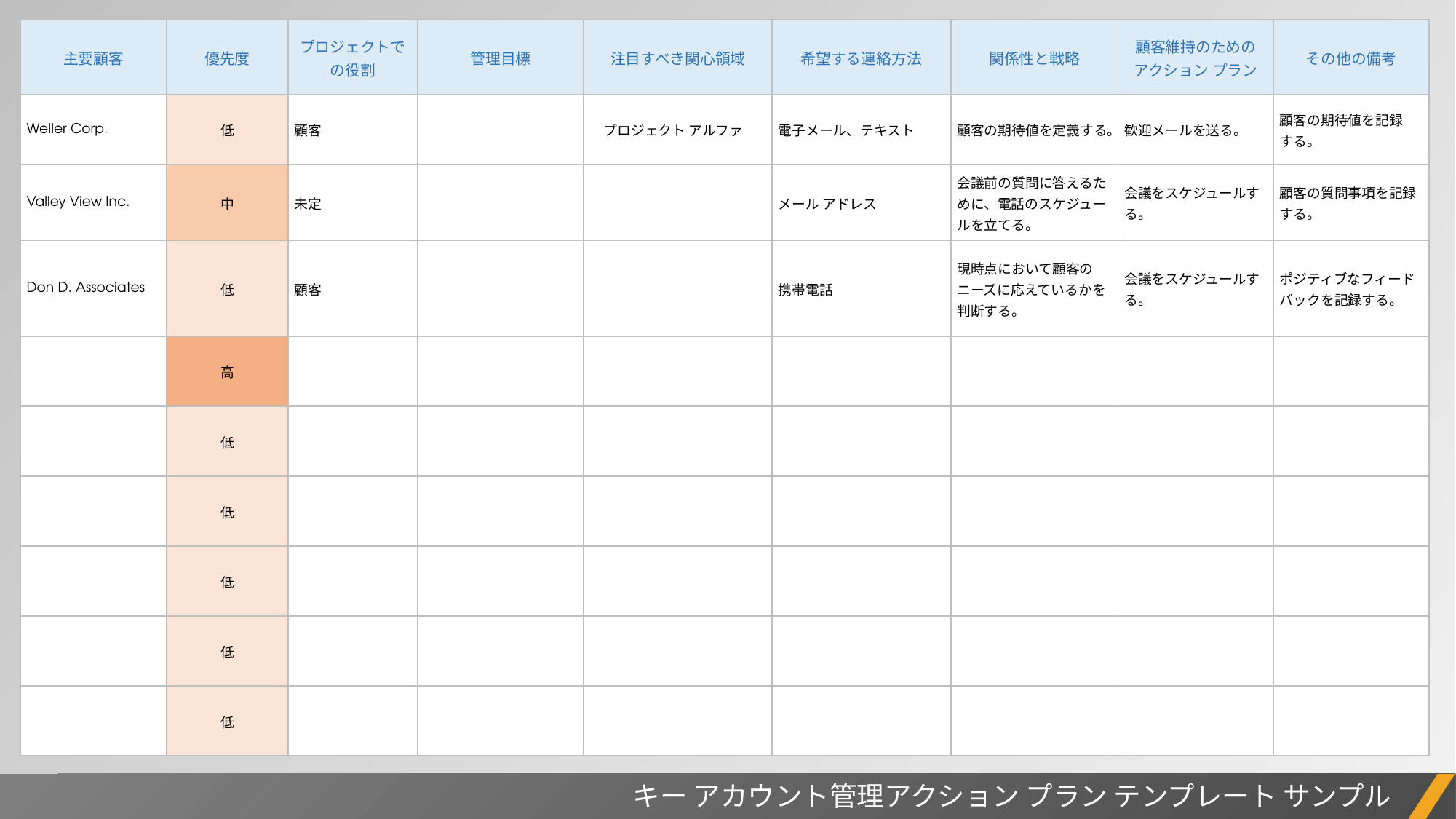

| 主要顧客 | 優先度 | プロジェクトでの役割 | 管理目標 | 注目すべき関心領域 | 希望する連絡方法 | 関係性と戦略 | 顧客維持のための アクション プラン | その他の備考 |
| --- | --- | --- | --- | --- | --- | --- | --- | --- |
| Weller Corp. | 低 | 顧客 |  | プロジェクト アルファ | 電子メール、テキスト | 顧客の期待値を定義する。 | 歓迎メールを送る。 | 顧客の期待値を記録 する。 |
| Valley View Inc. | 中 | 未定 |  |  | メール アドレス | 会議前の質問に答えるために、電話のスケジュールを立てる。 | 会議をスケジュールする。 | 顧客の質問事項を記録する。 |
| Don D. Associates | 低 | 顧客 |  |  | 携帯電話 | 現時点において顧客のニーズに応えているかを判断する。 | 会議をスケジュールする。 | ポジティブなフィードバックを記録する。 |
|  | 高 |  |  |  |  |  |  |  |
|  | 低 |  |  |  |  |  |  |  |
|  | 低 |  |  |  |  |  |  |  |
|  | 低 |  |  |  |  |  |  |  |
|  | 低 |  |  |  |  |  |  |  |
|  | 低 |  |  |  |  |  |  |  |
キー アカウント管理アクション プラン テンプレート サンプル
プロジェクト レポート